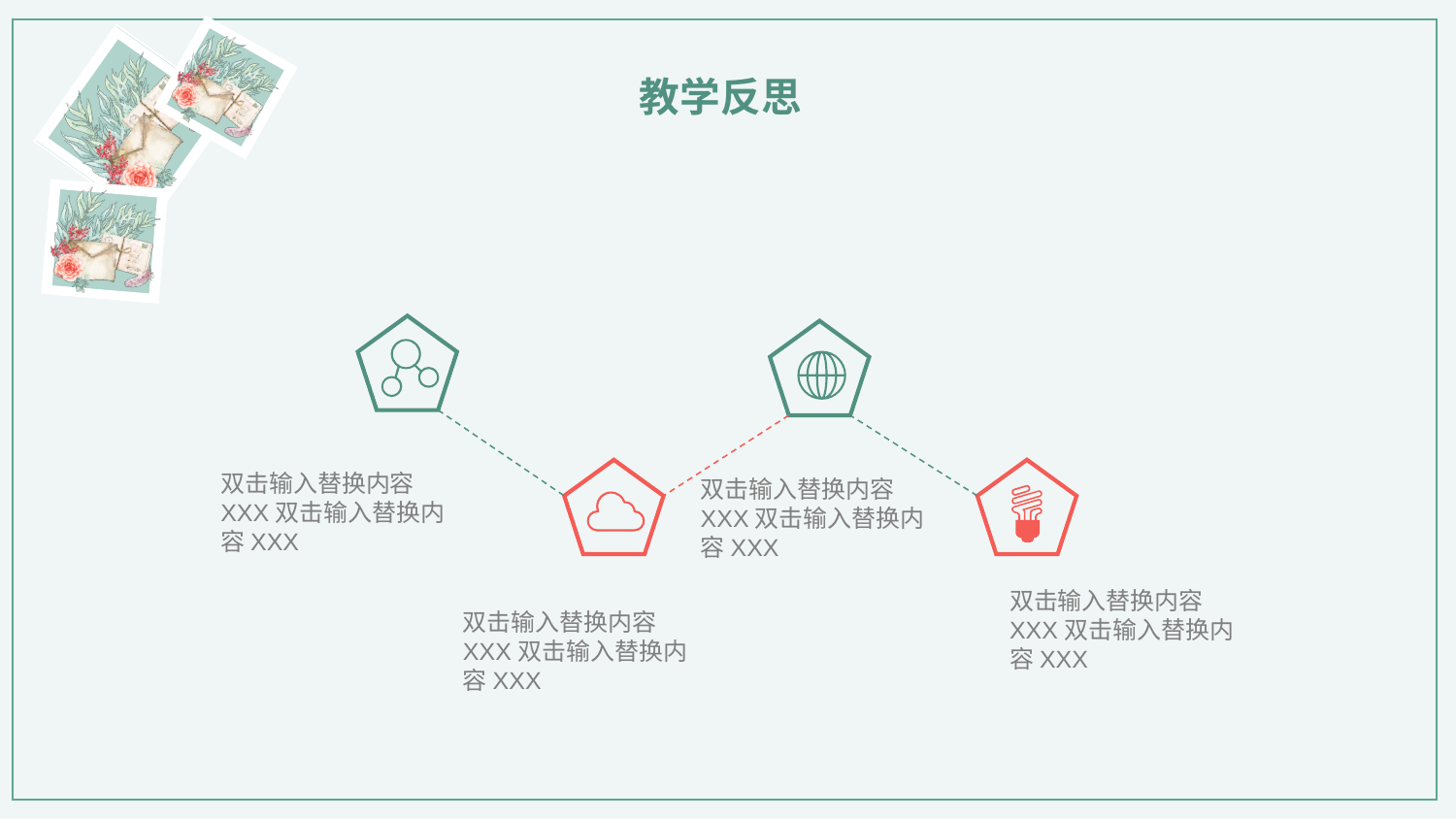

教学反思

双击输入替换内容XXX双击输入替换内容XXX
双击输入替换内容XXX双击输入替换内容XXX
双击输入替换内容XXX双击输入替换内容XXX
双击输入替换内容XXX双击输入替换内容XXX